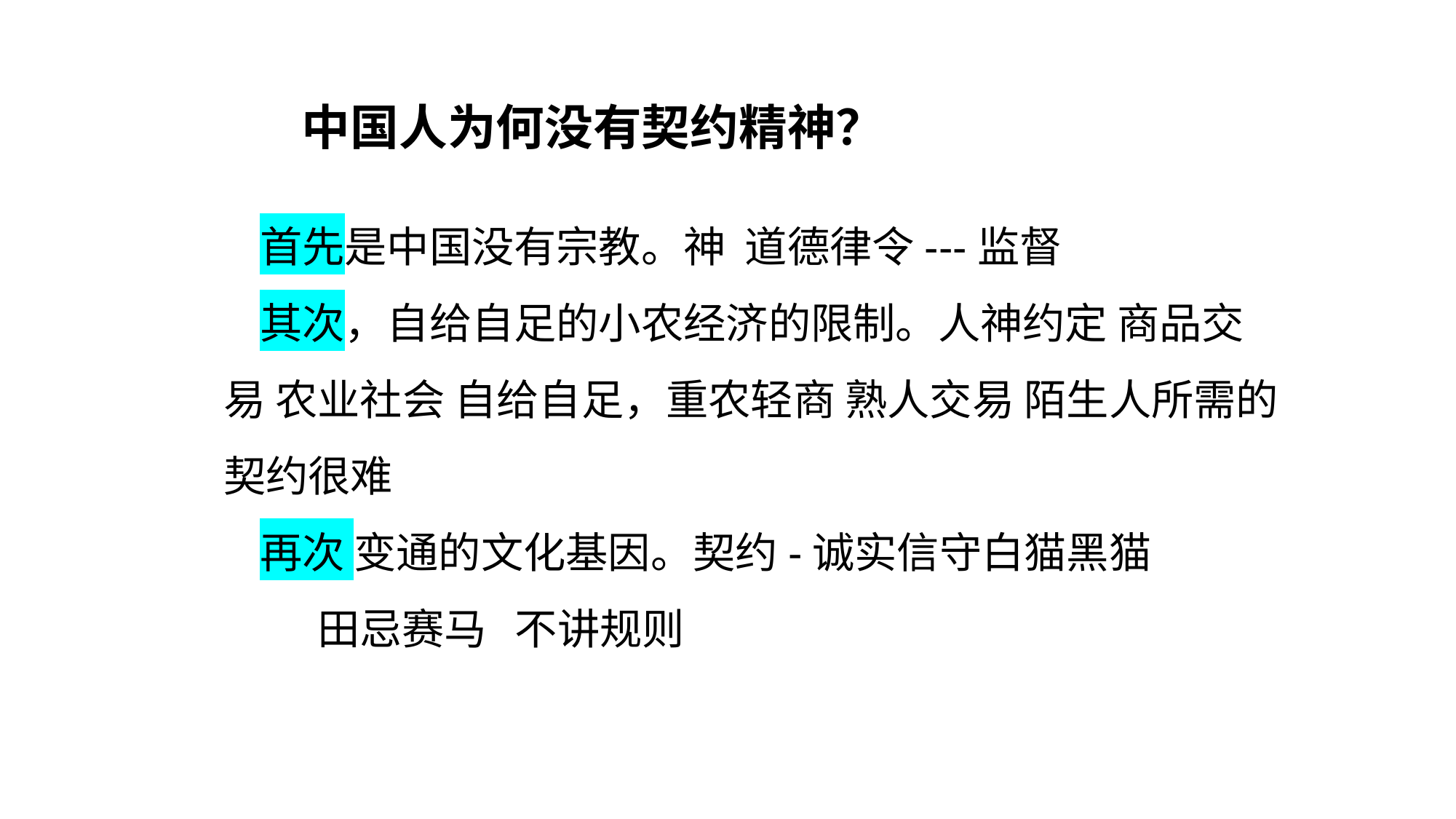

中国人为何没有契约精神？
首先是中国没有宗教。神  道德律令---监督
其次，自给自足的小农经济的限制。人神约定 商品交易 农业社会 自给自足，重农轻商 熟人交易 陌生人所需的契约很难
再次 变通的文化基因。契约-诚实信守白猫黑猫
     田忌赛马   不讲规则